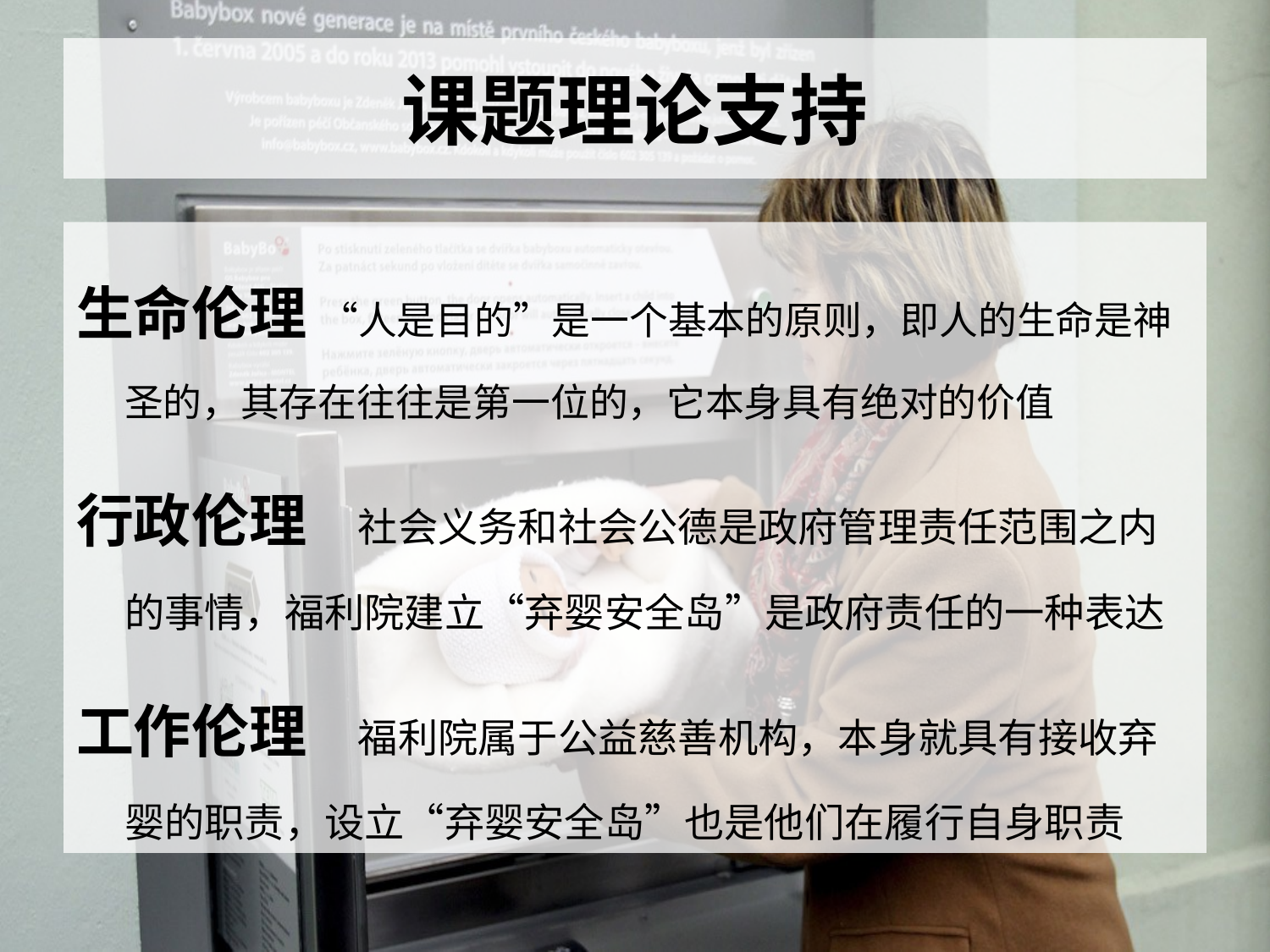

# 课题理论支持
生命伦理 “人是目的”是一个基本的原则，即人的生命是神圣的，其存在往往是第一位的，它本身具有绝对的价值
行政伦理    社会义务和社会公德是政府管理责任范围之内的事情，福利院建立“弃婴安全岛”是政府责任的一种表达
工作伦理    福利院属于公益慈善机构，本身就具有接收弃婴的职责，设立“弃婴安全岛”也是他们在履行自身职责